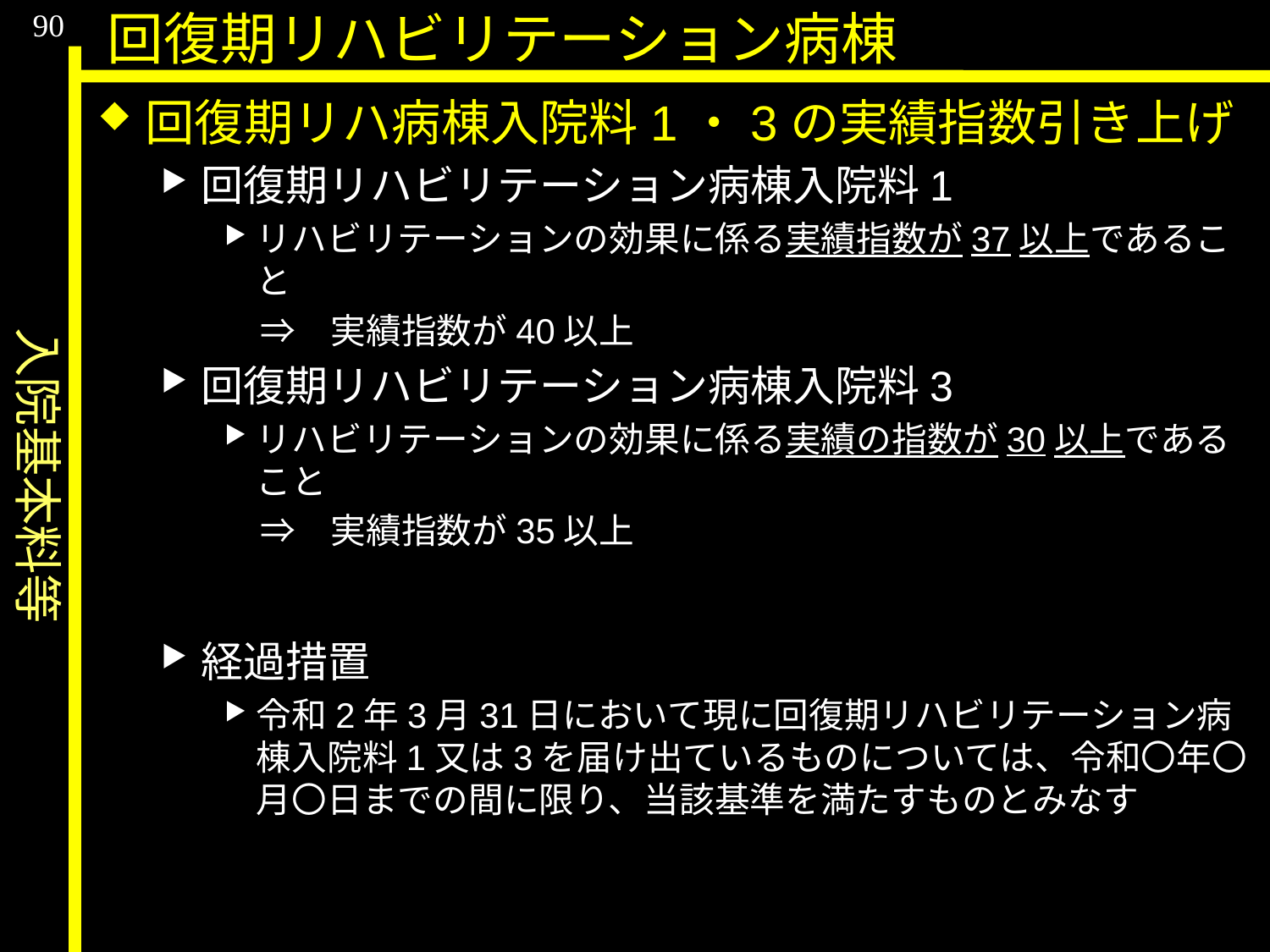

入院基本料等
90
回復期リハビリテーション病棟

回復期リハ病棟入院料1・3の実績指数引き上げ
回復期リハビリテーション病棟入院料1
リハビリテーションの効果に係る実績指数が37以上であること
　⇒　実績指数が40以上
回復期リハビリテーション病棟入院料3
リハビリテーションの効果に係る実績の指数が30以上であること
　⇒　実績指数が35以上

経過措置
令和2年3月31日において現に回復期リハビリテーション病棟入院料1又は3を届け出ているものについては、令和〇年〇月〇日までの間に限り、当該基準を満たすものとみなす